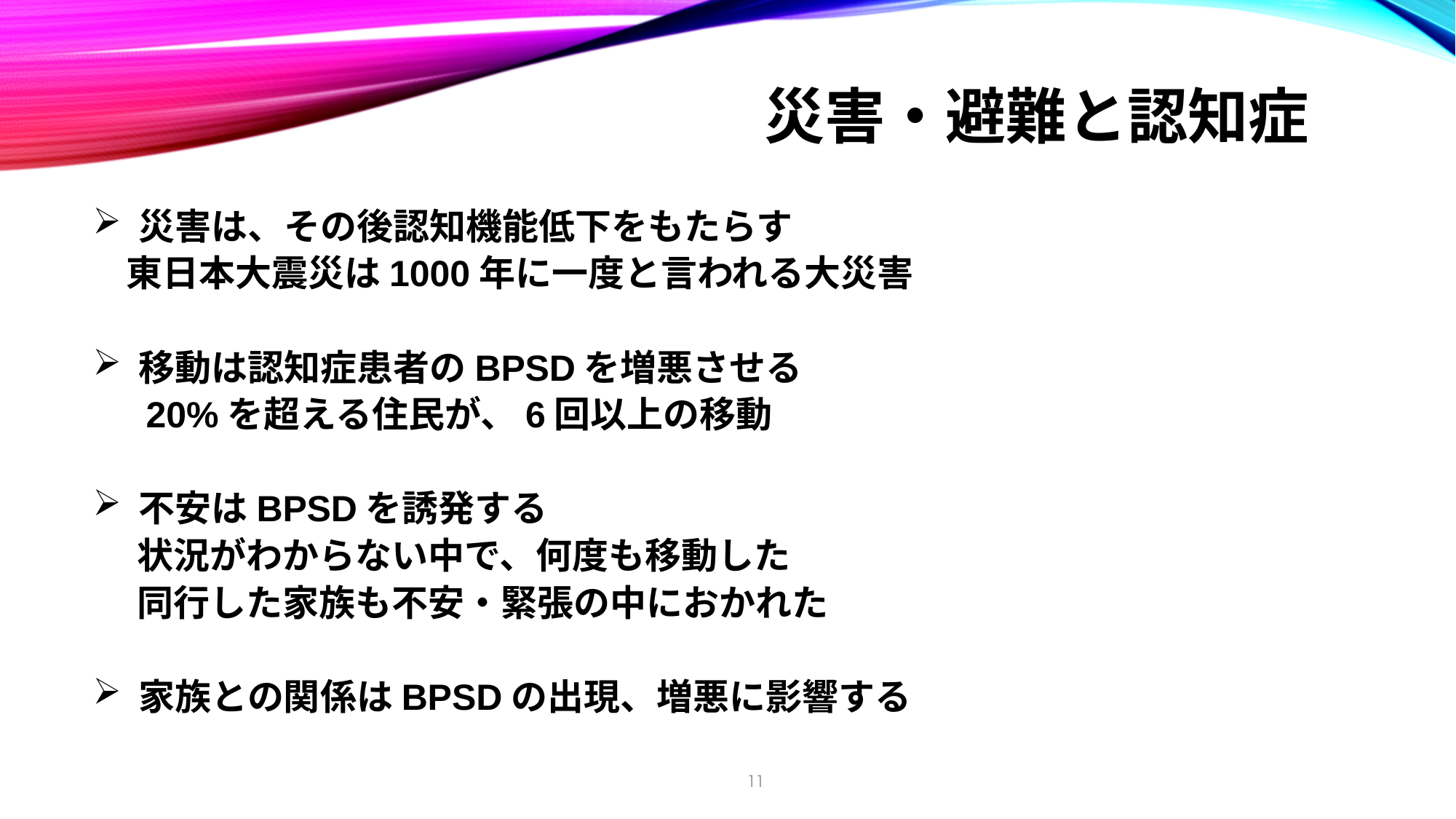

# 災害・避難と認知症
 災害は、その後認知機能低下をもたらす
   東日本大震災は1000年に一度と言われる大災害

 移動は認知症患者のBPSDを増悪させる
　 20%を超える住民が、6回以上の移動

 不安はBPSDを誘発する
　 状況がわからない中で、何度も移動した
　 同行した家族も不安・緊張の中におかれた

 家族との関係はBPSDの出現、増悪に影響する

11